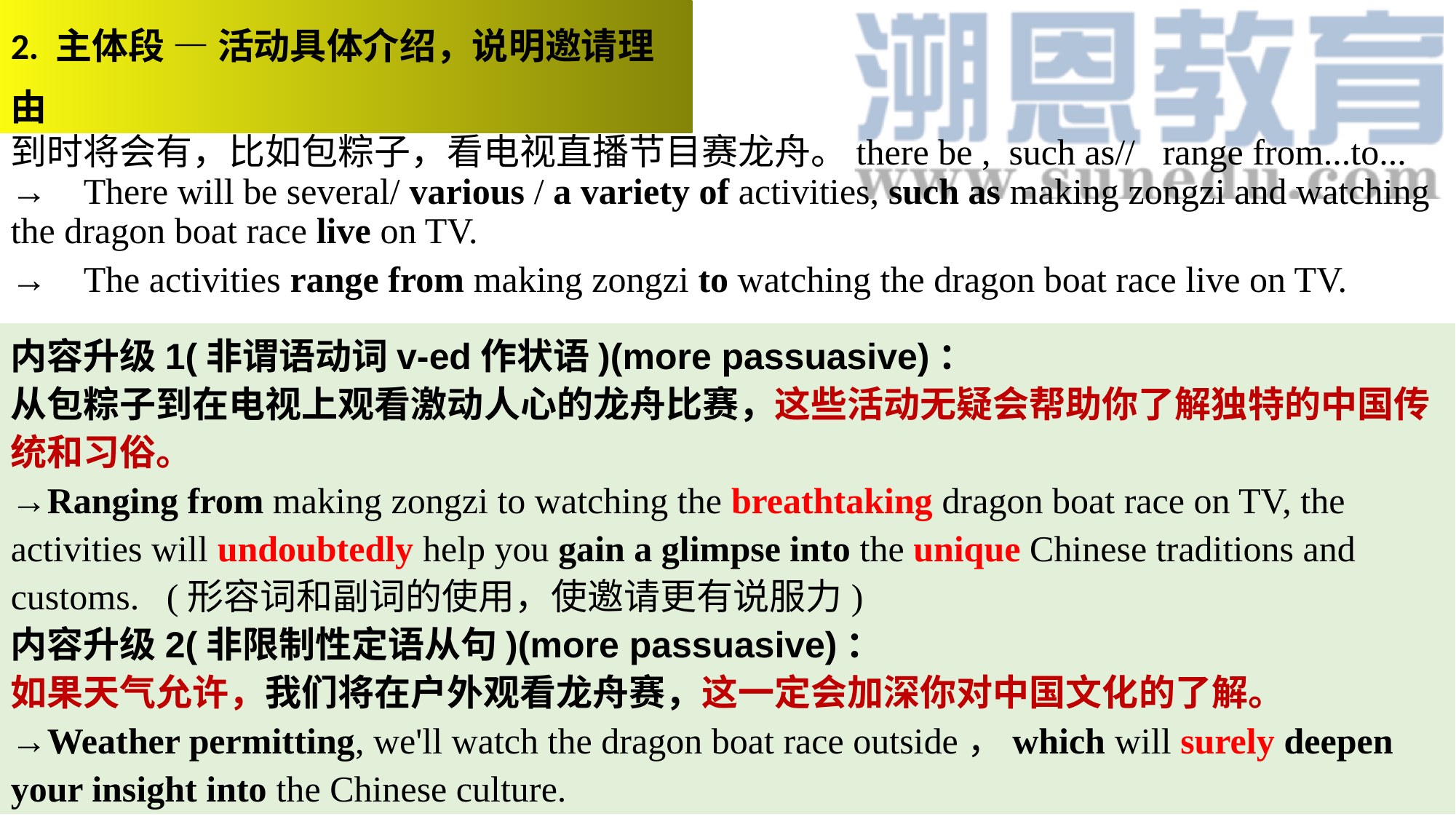

2. 主体段 — 活动具体介绍，说明邀请理由
活动内容
到时将会有，比如包粽子，看电视直播节目赛龙舟。there be ,  such as//   range from...to...
→    There will be several/ various / a variety of activities, such as making zongzi and watching the dragon boat race live on TV.
→    The activities range from making zongzi to watching the dragon boat race live on TV.
内容升级1(非谓语动词v-ed作状语)(more passuasive)：
从包粽子到在电视上观看激动人心的龙舟比赛，这些活动无疑会帮助你了解独特的中国传统和习俗。
→Ranging from making zongzi to watching the breathtaking dragon boat race on TV, the activities will undoubtedly help you gain a glimpse into the unique Chinese traditions and customs.   (形容词和副词的使用，使邀请更有说服力)
内容升级2(非限制性定语从句)(more passuasive)：
如果天气允许，我们将在户外观看龙舟赛，这一定会加深你对中国文化的了解。
→Weather permitting, we'll watch the dragon boat race outside，which will surely deepen your insight into the Chinese culture.